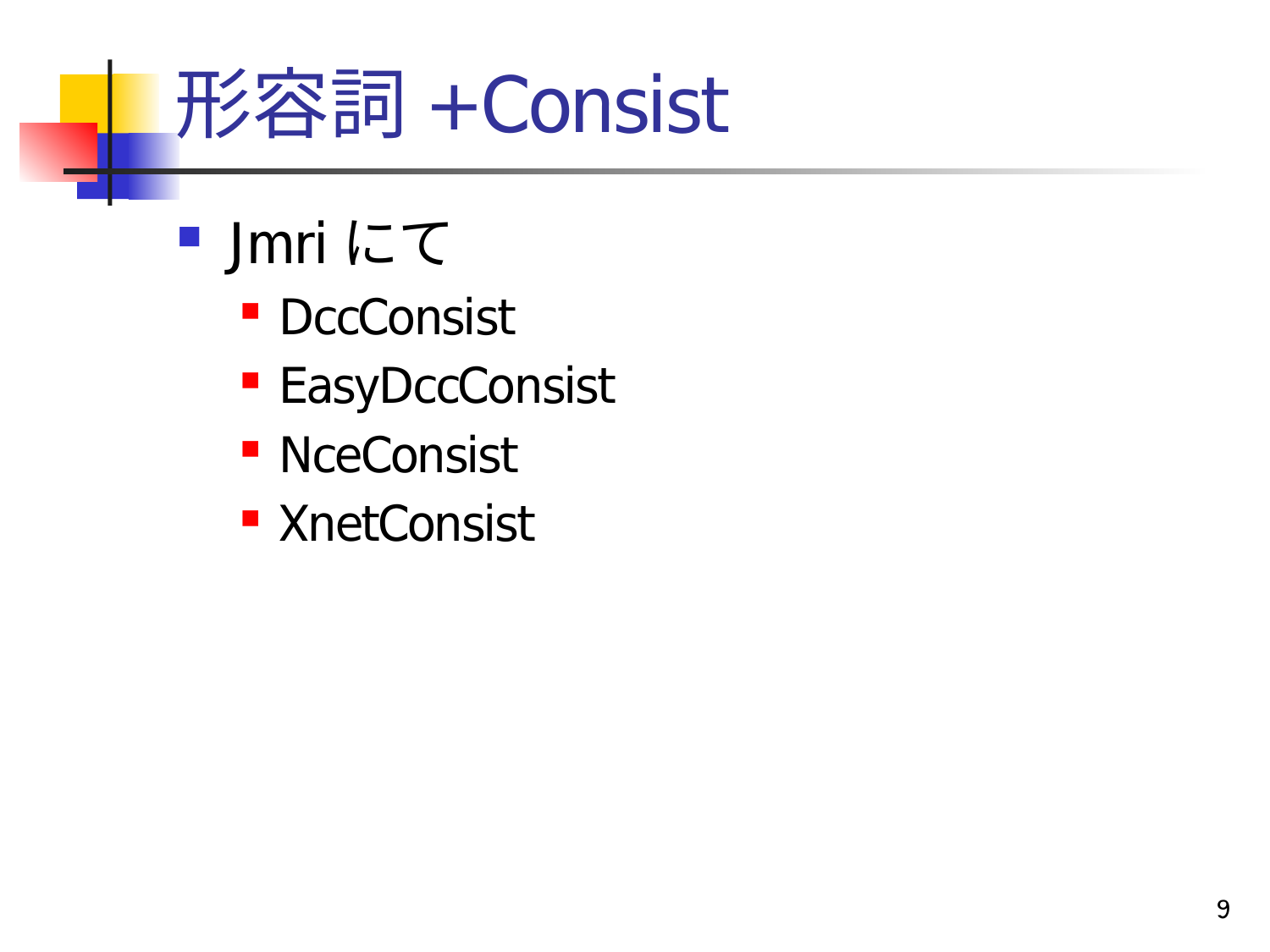

# 形容詞+Consist
Jmriにて
DccConsist
EasyDccConsist
NceConsist
XnetConsist
9